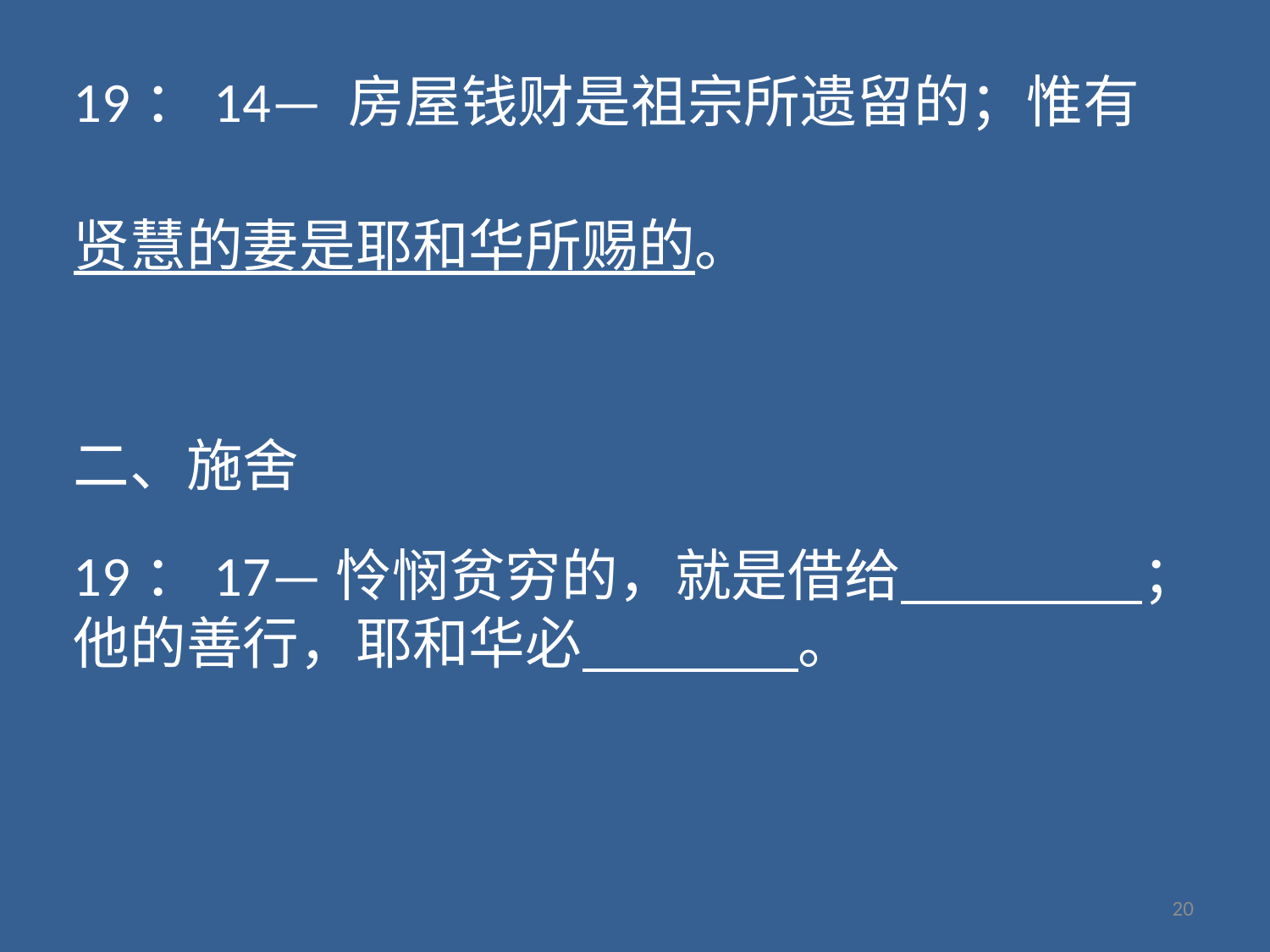

19：14— 房屋钱财是祖宗所遗留的；惟有
贤慧的妻是耶和华所赐的。

二、施舍
19：17—怜悯贫穷的，就是借给                   ；他的善行，耶和华必                 。
20